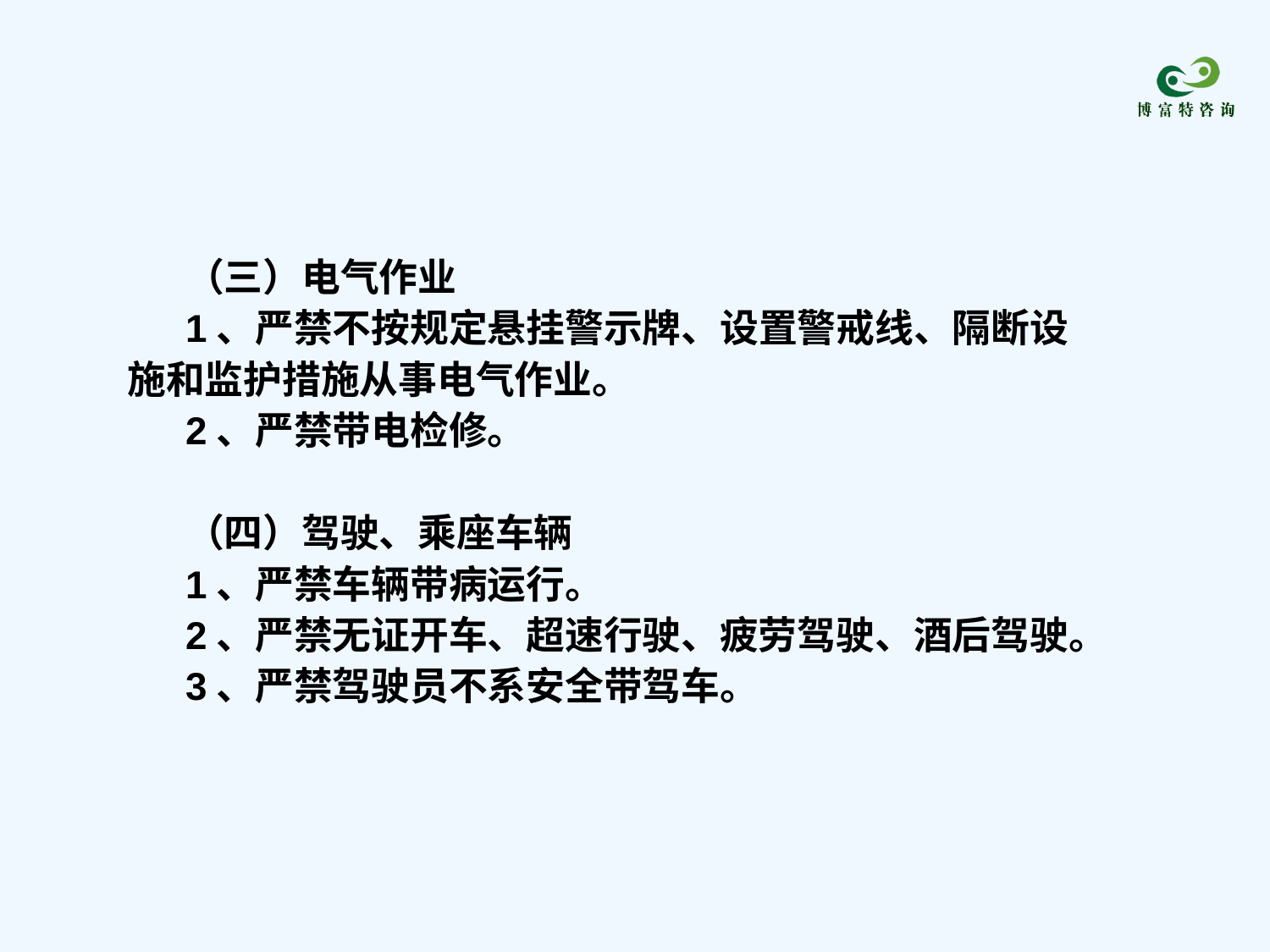

（三）电气作业
1、严禁不按规定悬挂警示牌、设置警戒线、隔断设施和监护措施从事电气作业。
2、严禁带电检修。

（四）驾驶、乘座车辆
1、严禁车辆带病运行。
2、严禁无证开车、超速行驶、疲劳驾驶、酒后驾驶。
3、严禁驾驶员不系安全带驾车。
29